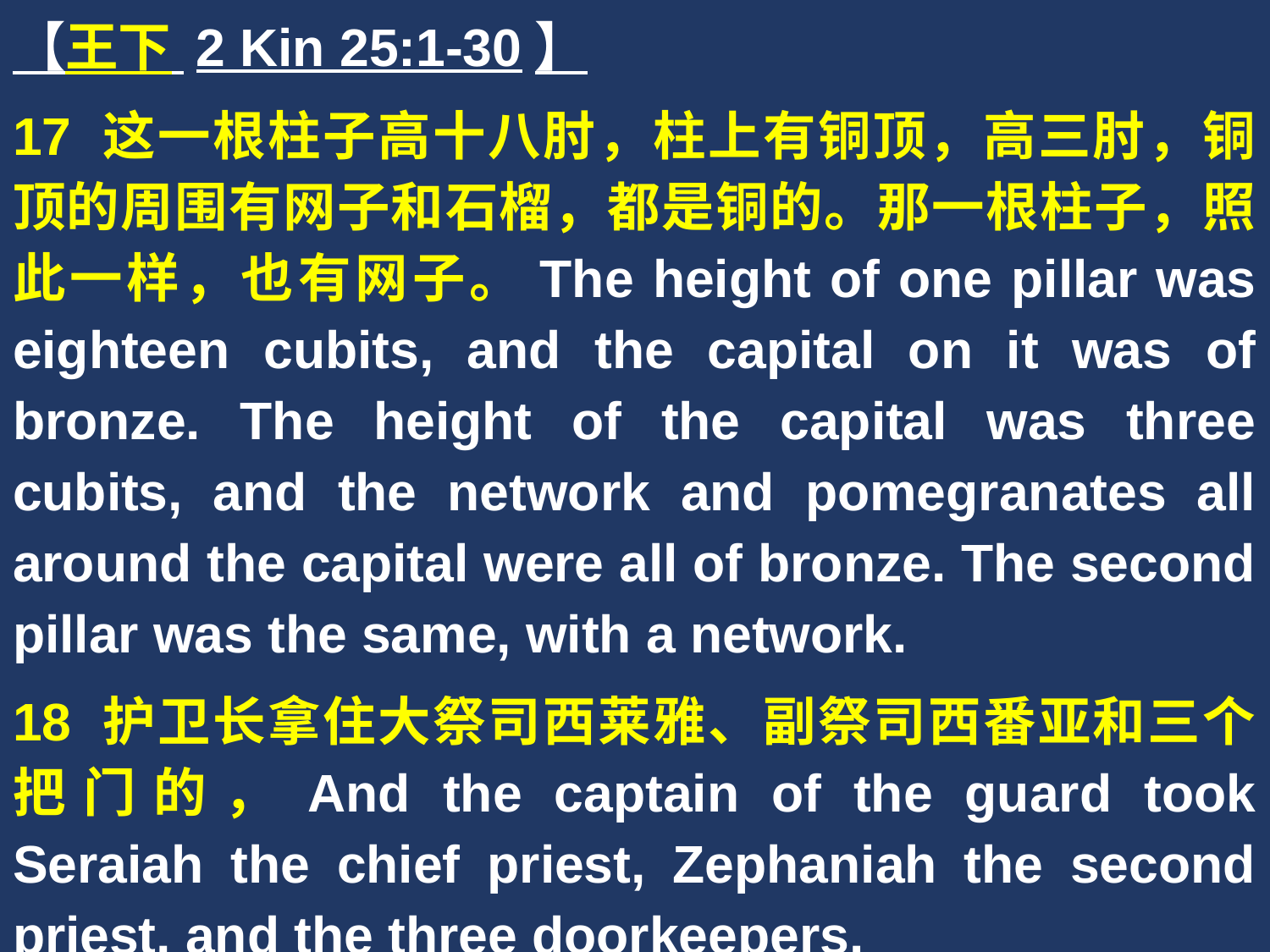

【王下 2 Kin 25:1-30】
17 这一根柱子高十八肘，柱上有铜顶，高三肘，铜顶的周围有网子和石榴，都是铜的。那一根柱子，照此一样，也有网子。The height of one pillar was eighteen cubits, and the capital on it was of bronze. The height of the capital was three cubits, and the network and pomegranates all around the capital were all of bronze. The second pillar was the same, with a network.
18 护卫长拿住大祭司西莱雅、副祭司西番亚和三个把门的，And the captain of the guard took Seraiah the chief priest, Zephaniah the second priest, and the three doorkeepers.